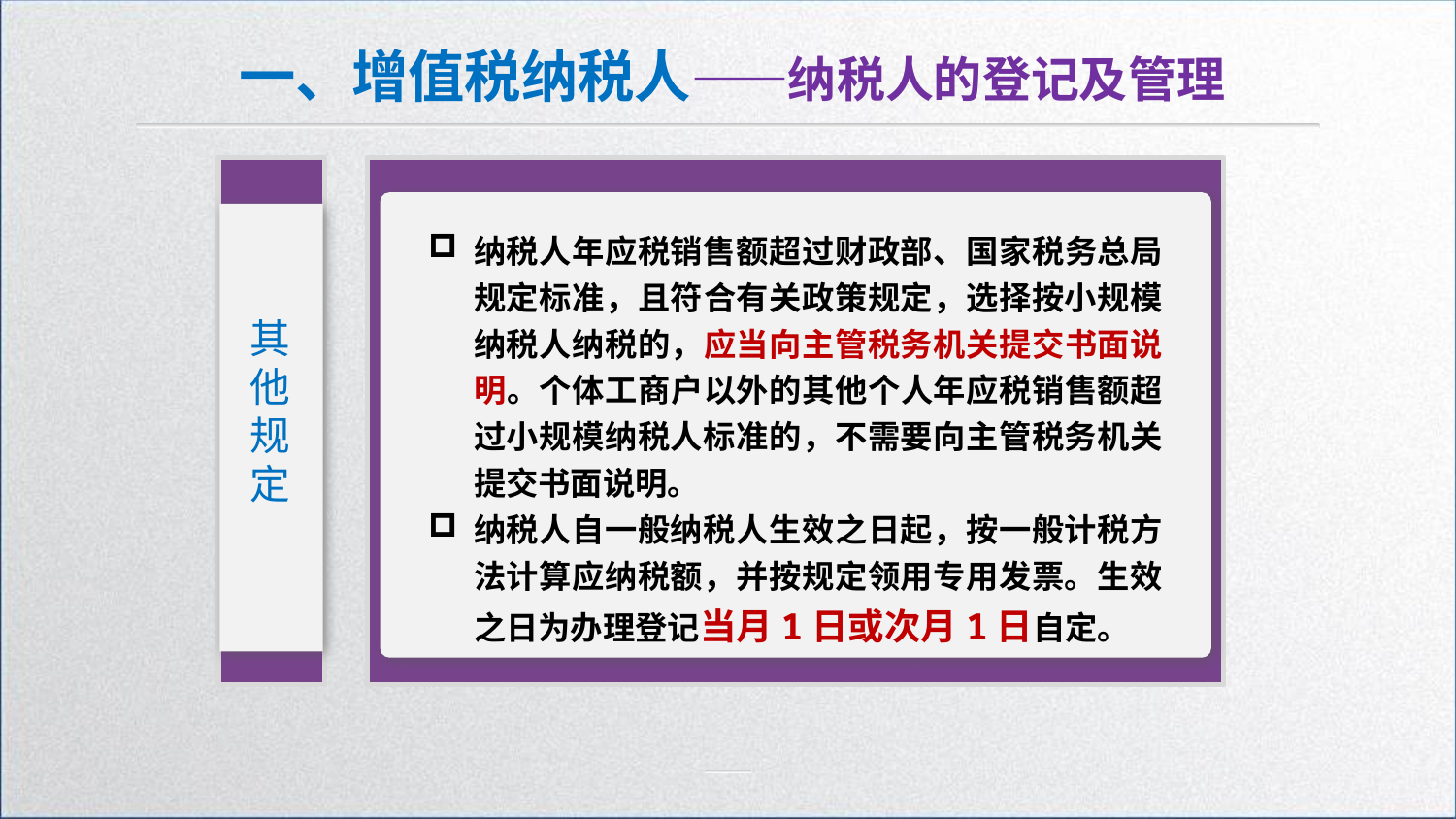

一、增值税纳税人——纳税人的登记及管理

纳税人年应税销售额超过财政部、国家税务总局规定标准，且符合有关政策规定，选择按小规模纳税人纳税的，应当向主管税务机关提交书面说明。个体工商户以外的其他个人年应税销售额超过小规模纳税人标准的，不需要向主管税务机关提交书面说明。
纳税人自一般纳税人生效之日起，按一般计税方法计算应纳税额，并按规定领用专用发票。生效之日为办理登记当月1日或次月1日自定。

其他规定